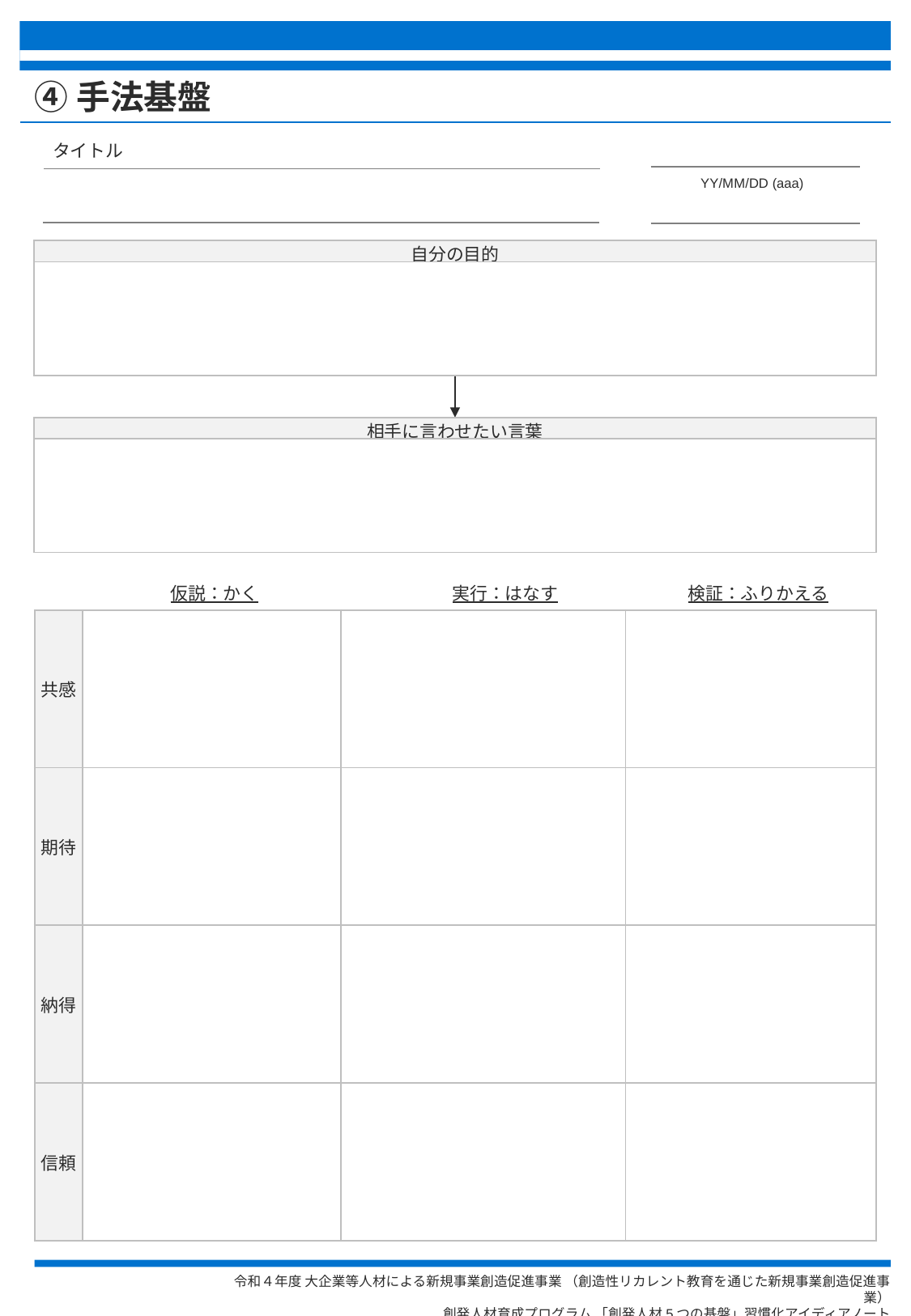

# ④手法基盤
タイトル
YY/MM/DD (aaa)
| 自分の目的 |
| --- |
|  |
| 相手に言わせたい言葉 |
| --- |
|  |
仮説：かく
実行：はなす
検証：ふりかえる
| 共感 |  |  |  |
| --- | --- | --- | --- |
| 期待 |  |  |  |
| 納得 |  |  |  |
| 信頼 |  |  |  |